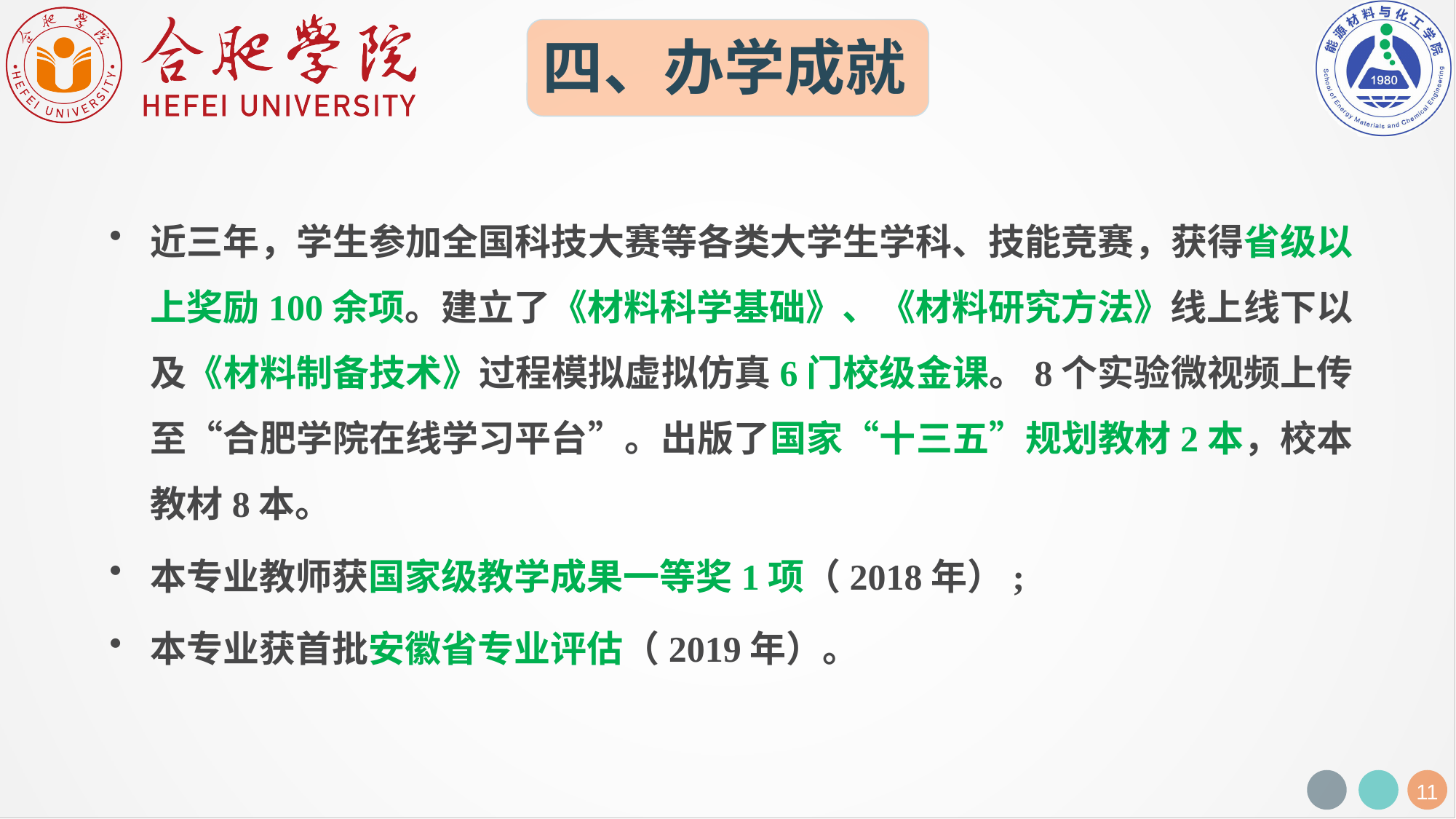

四、办学成就
近三年，学生参加全国科技大赛等各类大学生学科、技能竞赛，获得省级以上奖励100余项。建立了《材料科学基础》、《材料研究方法》线上线下以及《材料制备技术》过程模拟虚拟仿真6门校级金课。8个实验微视频上传至“合肥学院在线学习平台”。出版了国家“十三五”规划教材2本，校本教材8本。
本专业教师获国家级教学成果一等奖1项（2018年）;
本专业获首批安徽省专业评估（2019年）。